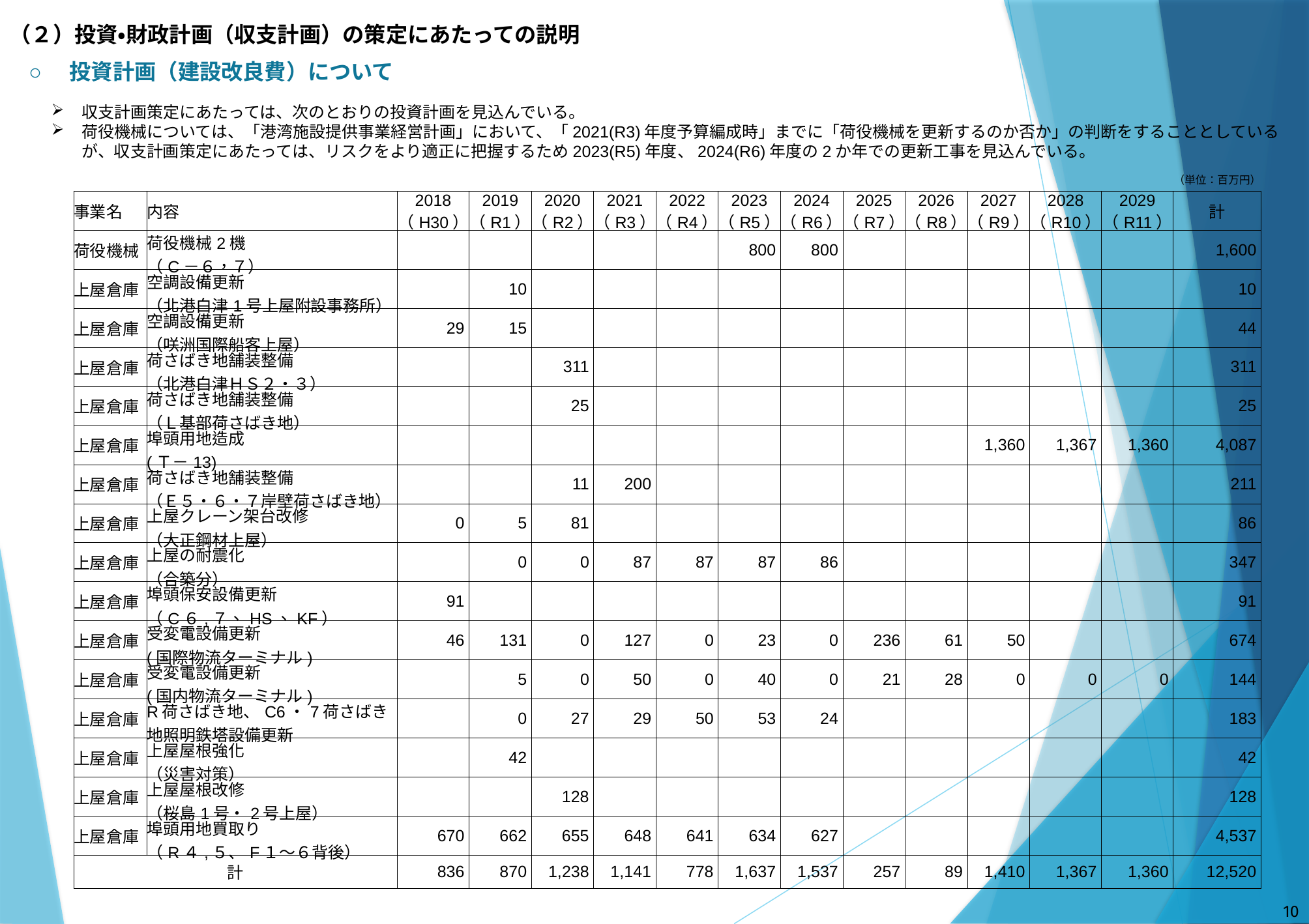

（２）投資・財政計画（収支計画）の策定にあたっての説明
投資計画（建設改良費）について
収支計画策定にあたっては、次のとおりの投資計画を見込んでいる。
荷役機械については、「港湾施設提供事業経営計画」において、「2021(R3)年度予算編成時」までに「荷役機械を更新するのか否か」の判断をすることとしているが、収支計画策定にあたっては、リスクをより適正に把握するため2023(R5)年度、2024(R6)年度の2か年での更新工事を見込んでいる。
|  |  |  |  |  |  |  |  |  |  |  |  |  |  | （単位：百万円） |
| --- | --- | --- | --- | --- | --- | --- | --- | --- | --- | --- | --- | --- | --- | --- |
| 事業名 | 内容 | 2018 （H30） | 2019 （R1） | 2020 （R2） | 2021 （R3） | 2022 （R4） | 2023 （R5） | 2024 （R6） | 2025 （R7） | 2026 （R8） | 2027 （R9） | 2028 （R10） | 2029 （R11） | 計 |
| 荷役機械 | 荷役機械2機 （C－６，７） |  |  |  |  |  | 800 | 800 |  |  |  |  |  | 1,600 |
| 上屋倉庫 | 空調設備更新 （北港白津1号上屋附設事務所） |  | 10 |  |  |  |  |  |  |  |  |  |  | 10 |
| 上屋倉庫 | 空調設備更新 （咲洲国際船客上屋） | 29 | 15 |  |  |  |  |  |  |  |  |  |  | 44 |
| 上屋倉庫 | 荷さばき地舗装整備 （北港白津ＨＳ２・３） |  |  | 311 |  |  |  |  |  |  |  |  |  | 311 |
| 上屋倉庫 | 荷さばき地舗装整備 （Ｌ基部荷さばき地） |  |  | 25 |  |  |  |  |  |  |  |  |  | 25 |
| 上屋倉庫 | 埠頭用地造成 (Ｔ－13) |  |  |  |  |  |  |  |  |  | 1,360 | 1,367 | 1,360 | 4,087 |
| 上屋倉庫 | 荷さばき地舗装整備 （Ｅ５・６・７岸壁荷さばき地） |  |  | 11 | 200 |  |  |  |  |  |  |  |  | 211 |
| 上屋倉庫 | 上屋クレーン架台改修 （大正鋼材上屋） | 0 | 5 | 81 |  |  |  |  |  |  |  |  |  | 86 |
| 上屋倉庫 | 上屋の耐震化 （合築分） |  | 0 | 0 | 87 | 87 | 87 | 86 |  |  |  |  |  | 347 |
| 上屋倉庫 | 埠頭保安設備更新 （C６,７、HS、KF） | 91 |  |  |  |  |  |  |  |  |  |  |  | 91 |
| 上屋倉庫 | 受変電設備更新 (国際物流ターミナル) | 46 | 131 | 0 | 127 | 0 | 23 | 0 | 236 | 61 | 50 |  |  | 674 |
| 上屋倉庫 | 受変電設備更新 (国内物流ターミナル) |  | 5 | 0 | 50 | 0 | 40 | 0 | 21 | 28 | 0 | 0 | 0 | 144 |
| 上屋倉庫 | R荷さばき地、C6・7荷さばき地照明鉄塔設備更新 |  | 0 | 27 | 29 | 50 | 53 | 24 |  |  |  |  |  | 183 |
| 上屋倉庫 | 上屋屋根強化 （災害対策） |  | 42 |  |  |  |  |  |  |  |  |  |  | 42 |
| 上屋倉庫 | 上屋屋根改修 （桜島1号・2号上屋） |  |  | 128 |  |  |  |  |  |  |  |  |  | 128 |
| 上屋倉庫 | 埠頭用地買取り （R４,５、F１～６背後） | 670 | 662 | 655 | 648 | 641 | 634 | 627 |  |  |  |  |  | 4,537 |
| 計 |  | 836 | 870 | 1,238 | 1,141 | 778 | 1,637 | 1,537 | 257 | 89 | 1,410 | 1,367 | 1,360 | 12,520 |
|  |  |  |  |  |  |  |  |  |  |  |  |  |  |  |
10